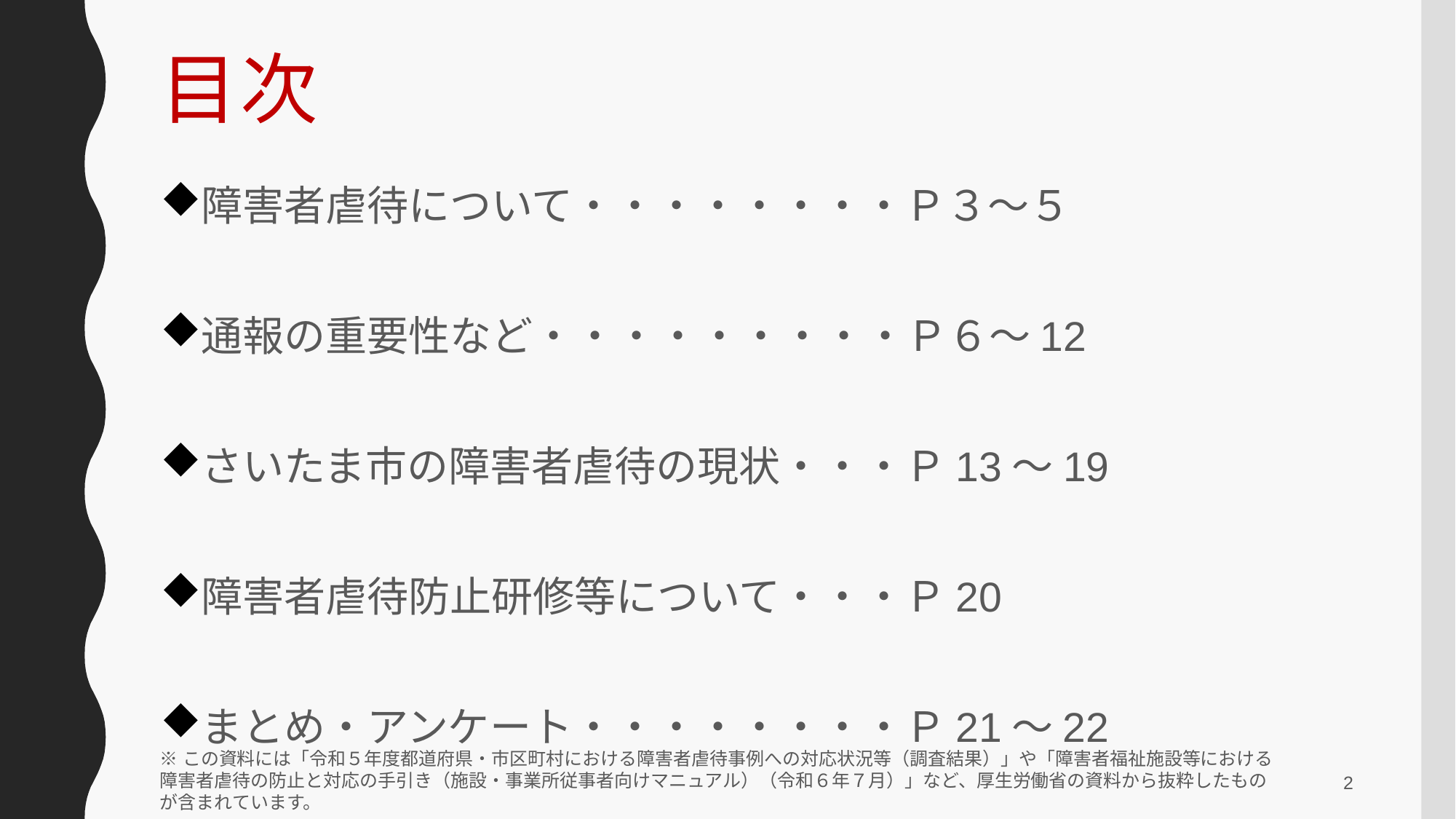

# 目次
障害者虐待について・・・・・・・・Ｐ３～５

通報の重要性など・・・・・・・・・Ｐ６～12

さいたま市の障害者虐待の現状・・・Ｐ13～19

障害者虐待防止研修等について・・・Ｐ20

まとめ・アンケート・・・・・・・・Ｐ21～22
※この資料には「令和５年度都道府県・市区町村における障害者虐待事例への対応状況等（調査結果）」や「障害者福祉施設等における障害者虐待の防止と対応の手引き（施設・事業所従事者向けマニュアル）（令和６年７月）」など、厚生労働省の資料から抜粋したものが含まれています。
2